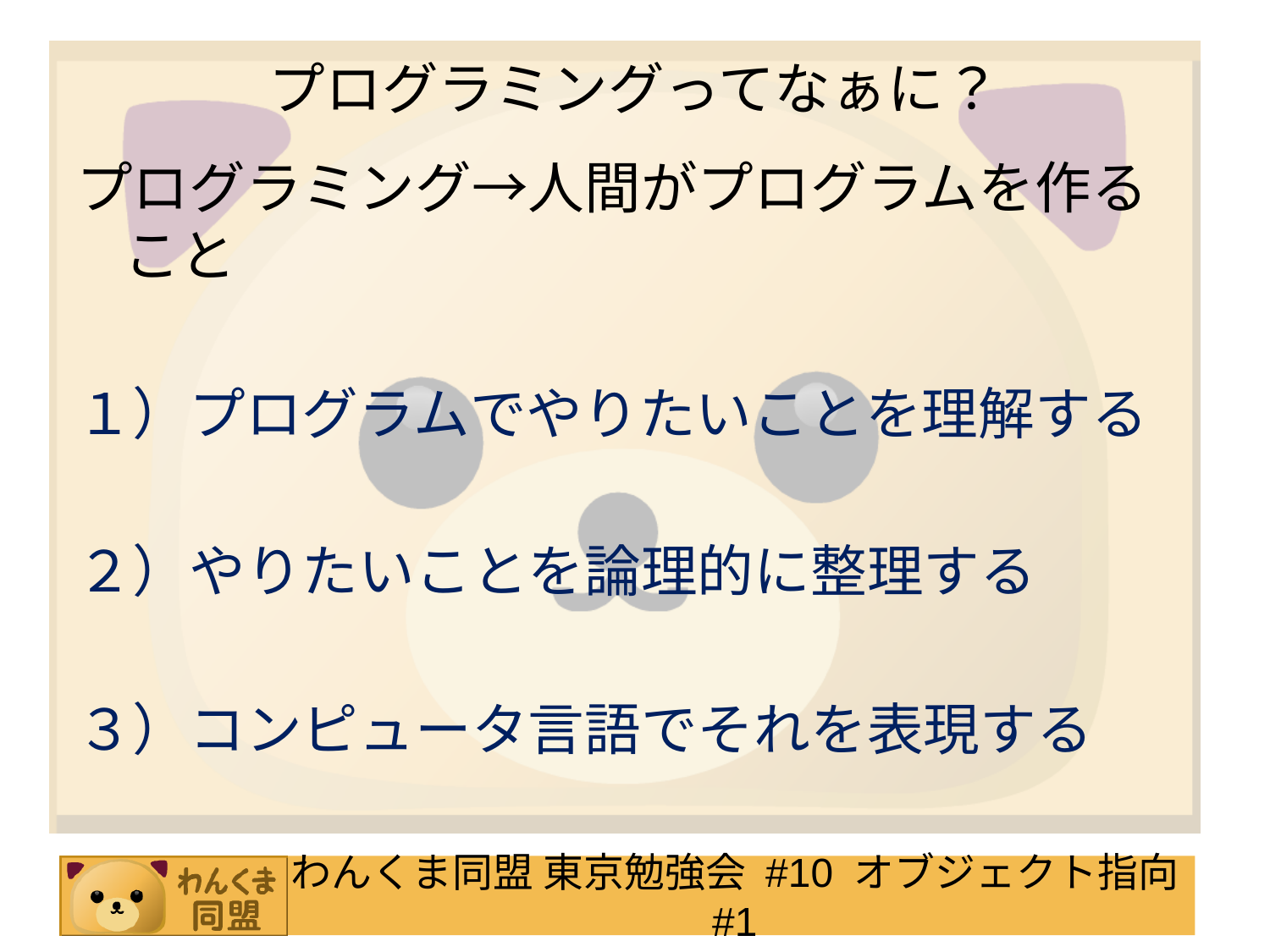

# プログラミングってなぁに？
プログラミング→人間がプログラムを作ること

１）プログラムでやりたいことを理解する

２）やりたいことを論理的に整理する

３）コンピュータ言語でそれを表現する